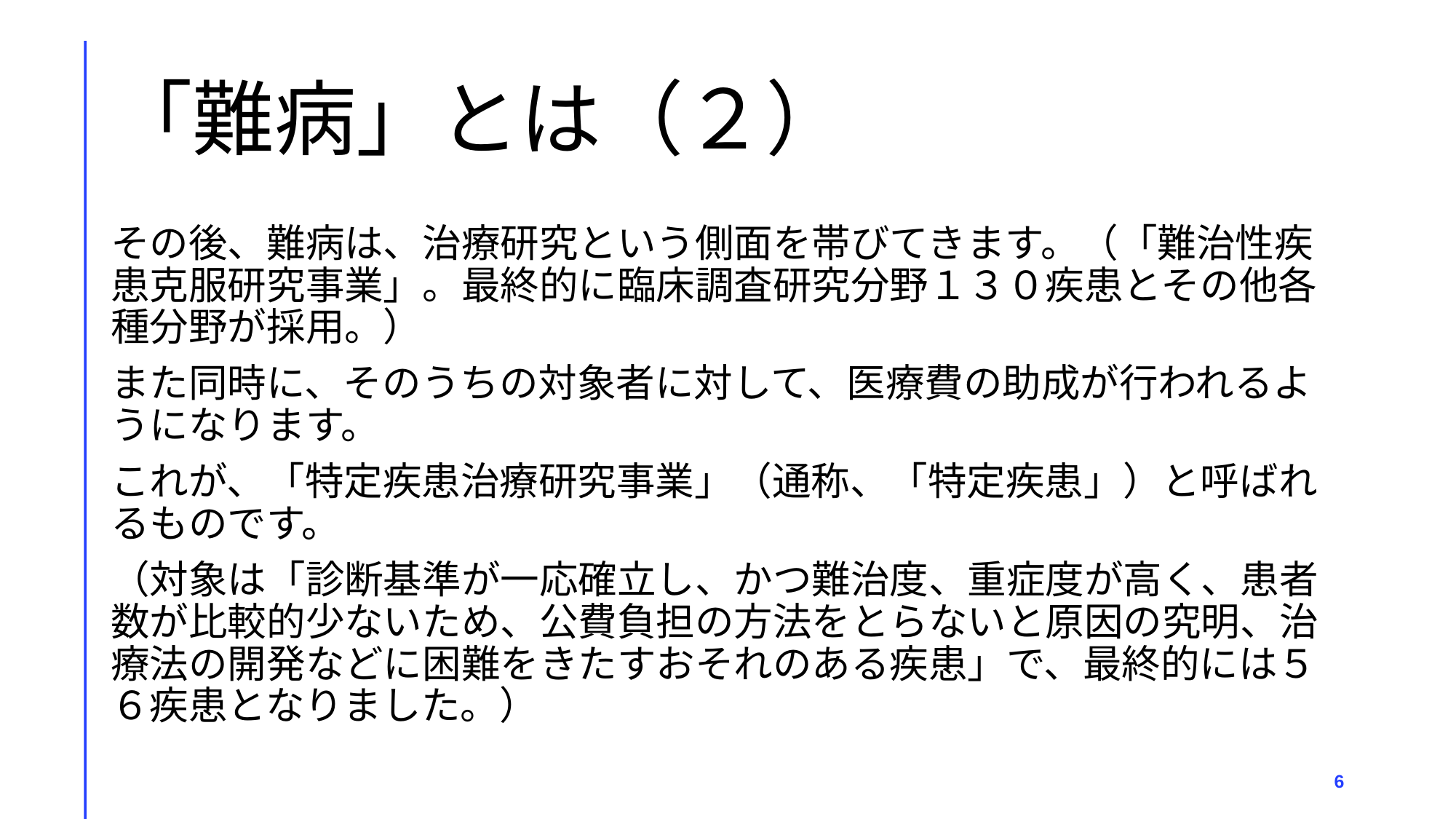

# 「難病」とは（２）
その後、難病は、治療研究という側面を帯びてきます。（「難治性疾患克服研究事業」。最終的に臨床調査研究分野１３０疾患とその他各種分野が採用。）
また同時に、そのうちの対象者に対して、医療費の助成が行われるようになります。
これが、「特定疾患治療研究事業」（通称、「特定疾患」）と呼ばれるものです。
（対象は「診断基準が一応確立し、かつ難治度、重症度が高く、患者数が比較的少ないため、公費負担の方法をとらないと原因の究明、治療法の開発などに困難をきたすおそれのある疾患」で、最終的には５６疾患となりました。）
6